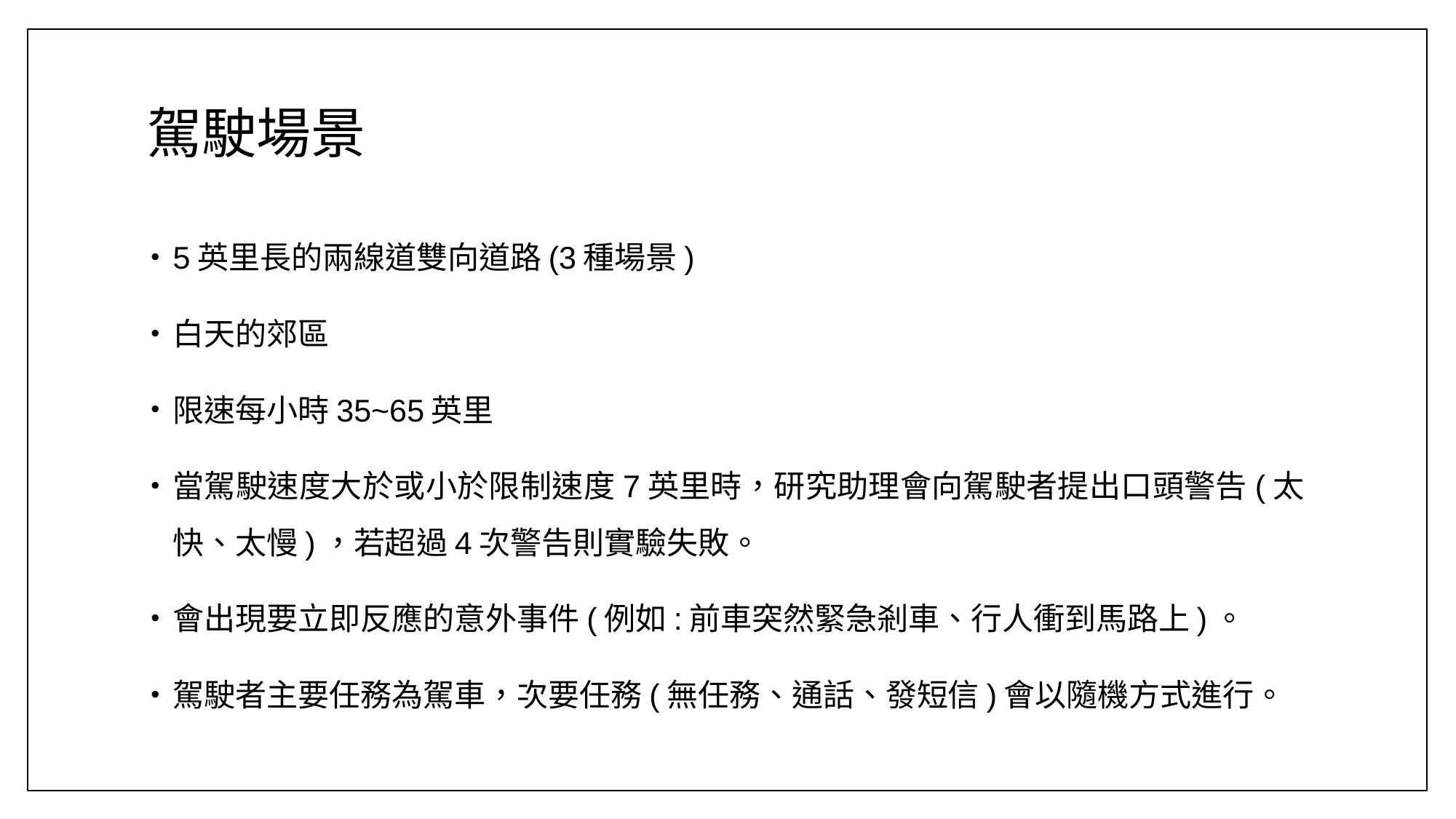

# 駕駛場景
5英里長的兩線道雙向道路(3種場景)
白天的郊區
限速每小時35~65英里
當駕駛速度大於或小於限制速度7英里時，研究助理會向駕駛者提出口頭警告(太快、太慢)，若超過4次警告則實驗失敗。
會出現要立即反應的意外事件(例如:前車突然緊急剎車、行人衝到馬路上)。
駕駛者主要任務為駕車，次要任務(無任務、通話、發短信)會以隨機方式進行。